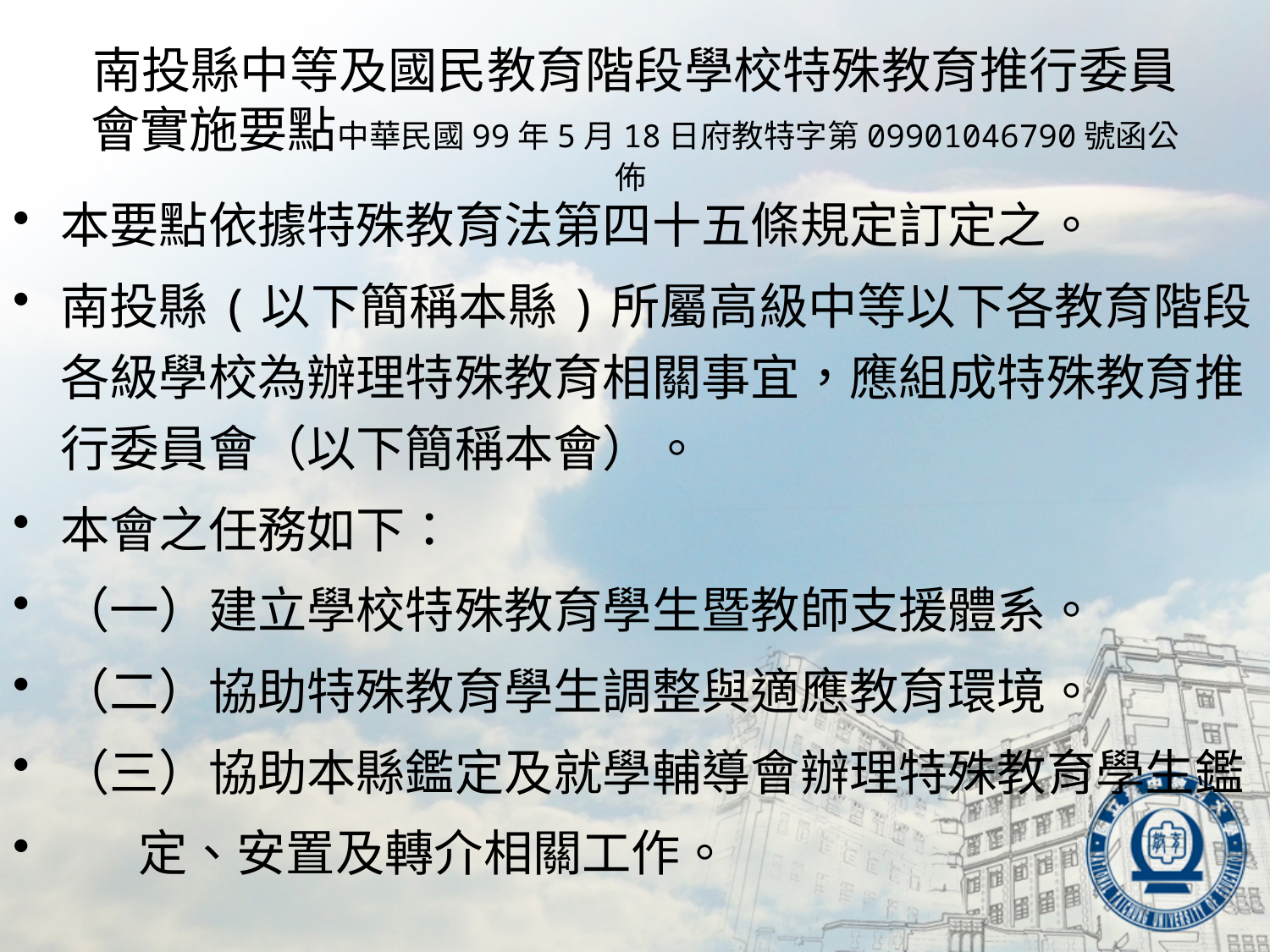

# 南投縣中等及國民教育階段學校特殊教育推行委員會實施要點中華民國99年5月18日府教特字第09901046790號函公佈
本要點依據特殊教育法第四十五條規定訂定之。
南投縣(以下簡稱本縣)所屬高級中等以下各教育階段各級學校為辦理特殊教育相關事宜，應組成特殊教育推行委員會（以下簡稱本會）。
本會之任務如下：
（一）建立學校特殊教育學生暨教師支援體系。
（二）協助特殊教育學生調整與適應教育環境。
（三）協助本縣鑑定及就學輔導會辦理特殊教育學生鑑
      定、安置及轉介相關工作。